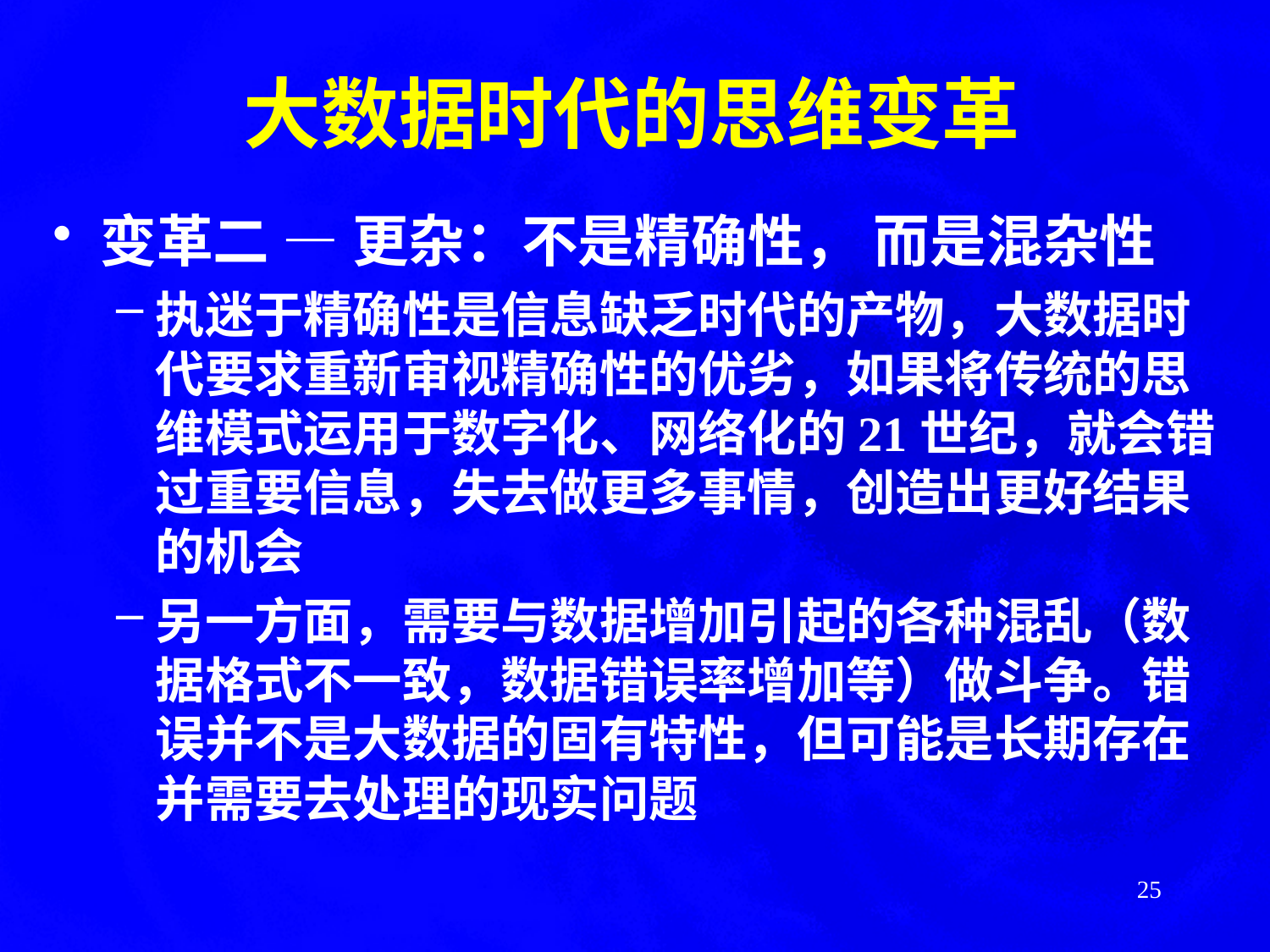

# 大数据时代的思维变革
变革二 — 更杂：不是精确性， 而是混杂性
执迷于精确性是信息缺乏时代的产物，大数据时代要求重新审视精确性的优劣，如果将传统的思维模式运用于数字化、网络化的21世纪，就会错过重要信息，失去做更多事情，创造出更好结果的机会
另一方面，需要与数据增加引起的各种混乱（数据格式不一致，数据错误率增加等）做斗争。错误并不是大数据的固有特性，但可能是长期存在并需要去处理的现实问题
25